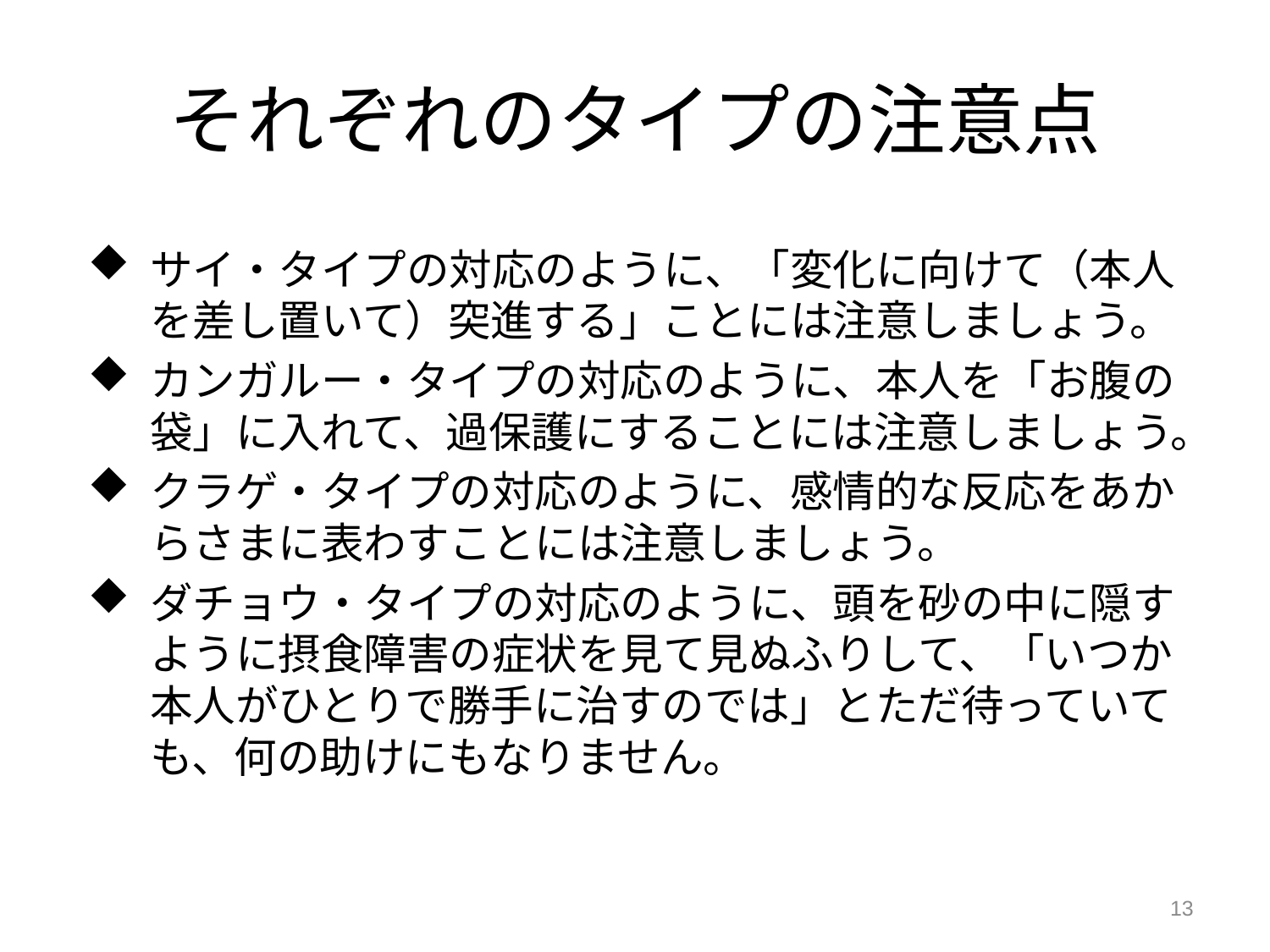

# それぞれのタイプの注意点
サイ・タイプの対応のように、「変化に向けて（本人を差し置いて）突進する」ことには注意しましょう。
カンガルー・タイプの対応のように、本人を「お腹の袋」に入れて、過保護にすることには注意しましょう。
クラゲ・タイプの対応のように、感情的な反応をあからさまに表わすことには注意しましょう。
ダチョウ・タイプの対応のように、頭を砂の中に隠すように摂食障害の症状を見て見ぬふりして、「いつか本人がひとりで勝手に治すのでは」とただ待っていても、何の助けにもなりません。
13